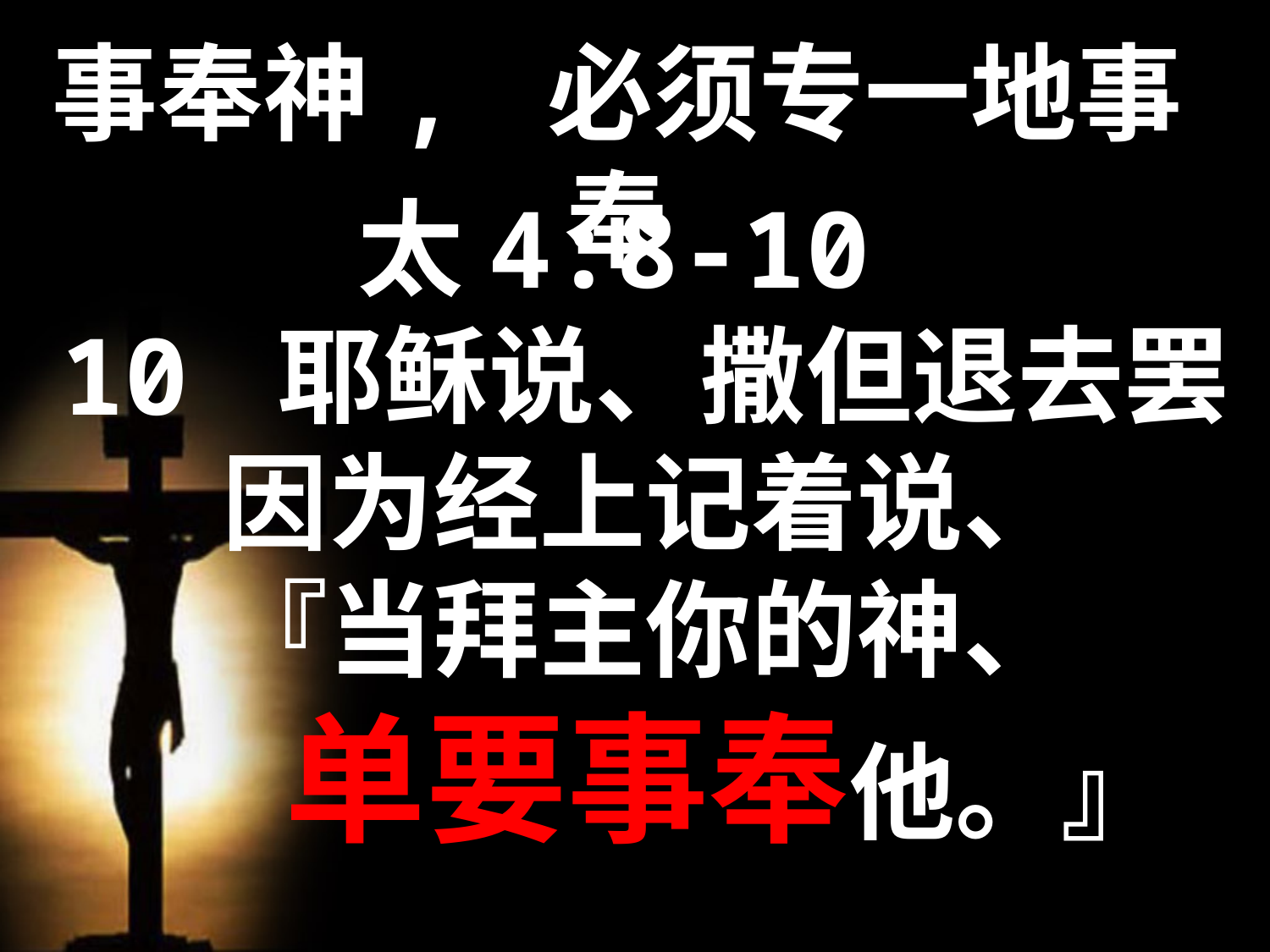

事奉神, 必须专一地事奉
太4:8-10
10 耶稣说、撒但退去罢
因为经上记着说、
『当拜主你的神、
    单要事奉他。』